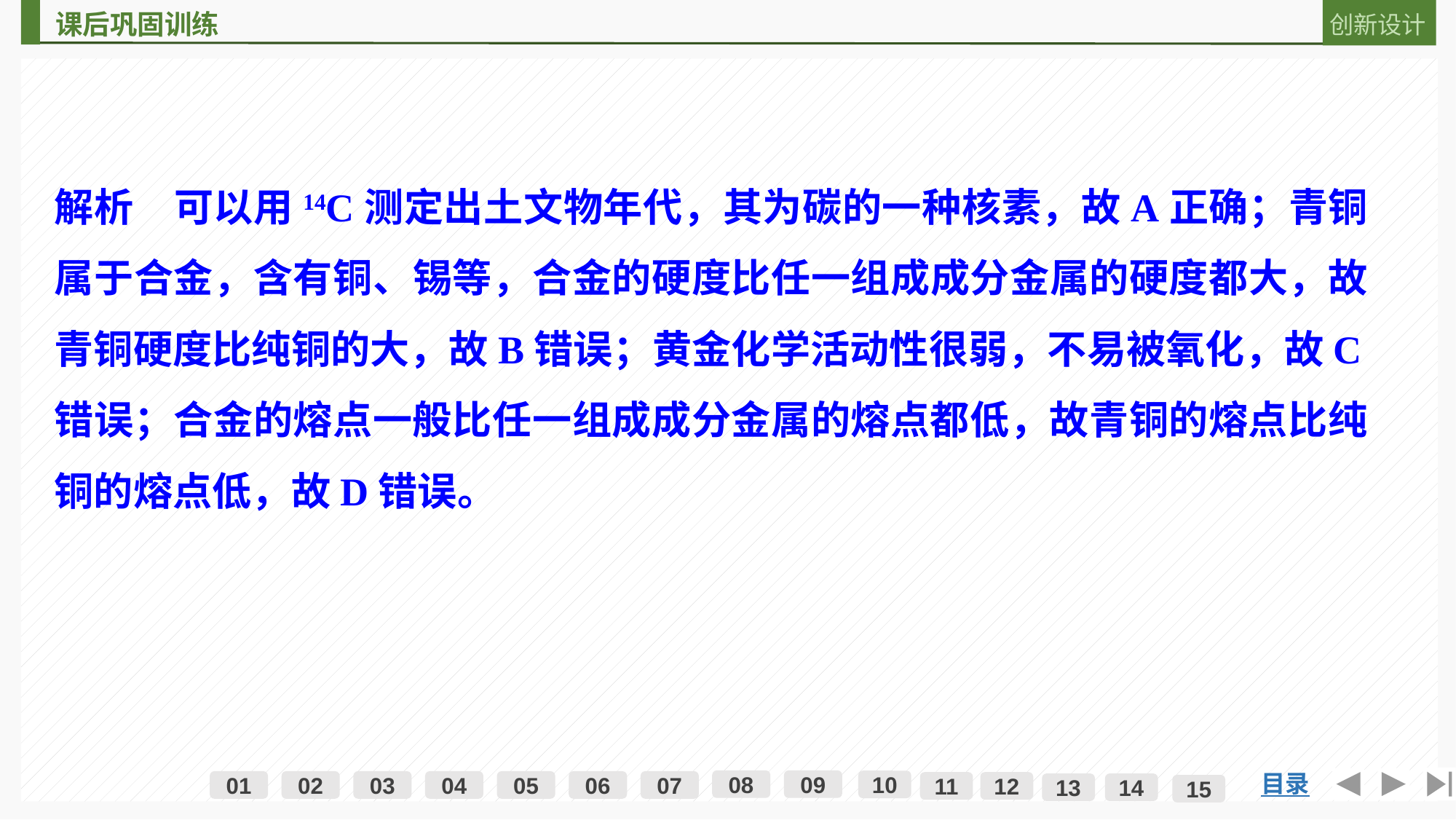

解析　可以用14C测定出土文物年代，其为碳的一种核素，故A正确；青铜属于合金，含有铜、锡等，合金的硬度比任一组成成分金属的硬度都大，故青铜硬度比纯铜的大，故B错误；黄金化学活动性很弱，不易被氧化，故C错误；合金的熔点一般比任一组成成分金属的熔点都低，故青铜的熔点比纯铜的熔点低，故D错误。